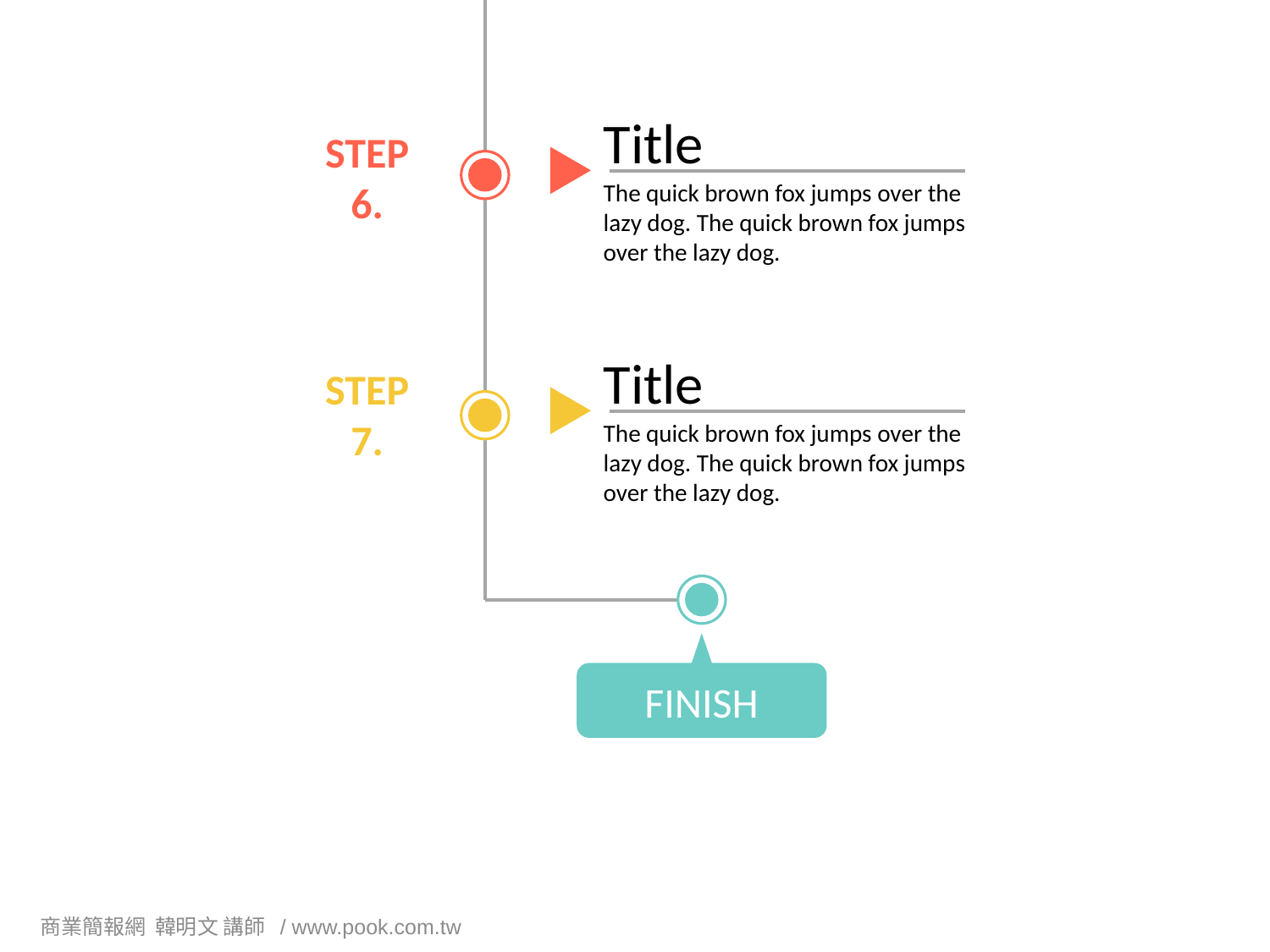

Title

STEP 6.

The quick brown fox jumps over the lazy dog. The quick brown fox jumps over the lazy dog.
Title
STEP 7.

The quick brown fox jumps over the lazy dog. The quick brown fox jumps over the lazy dog.

FINISH
商業簡報網  韓明文 講師  / www.pook.com.tw